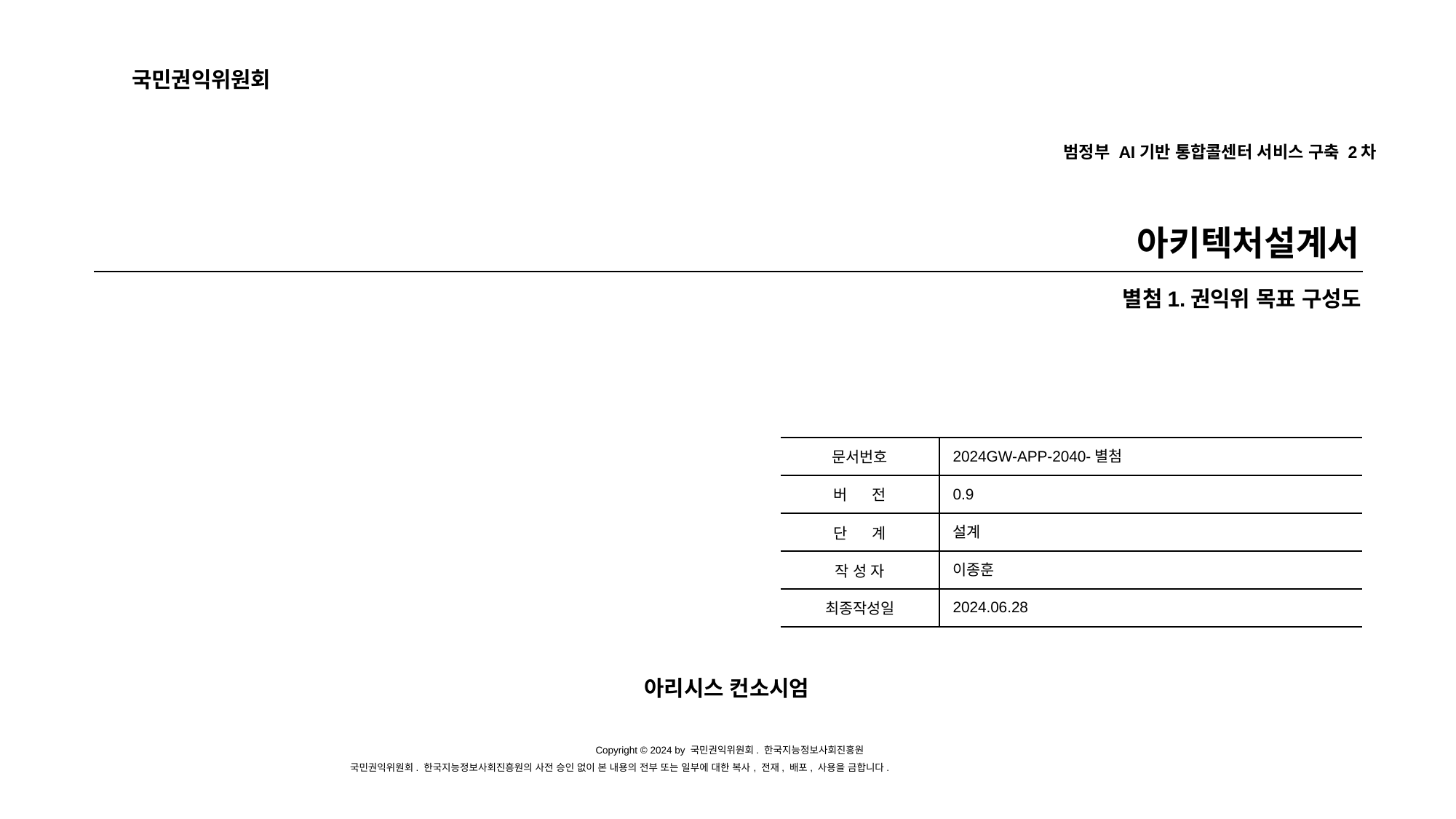

# 아키텍처설계서
별첨1.권익위 목표 구성도
2024GW-APP-2040-별첨
0.9
설계
이종훈
2024.06.28